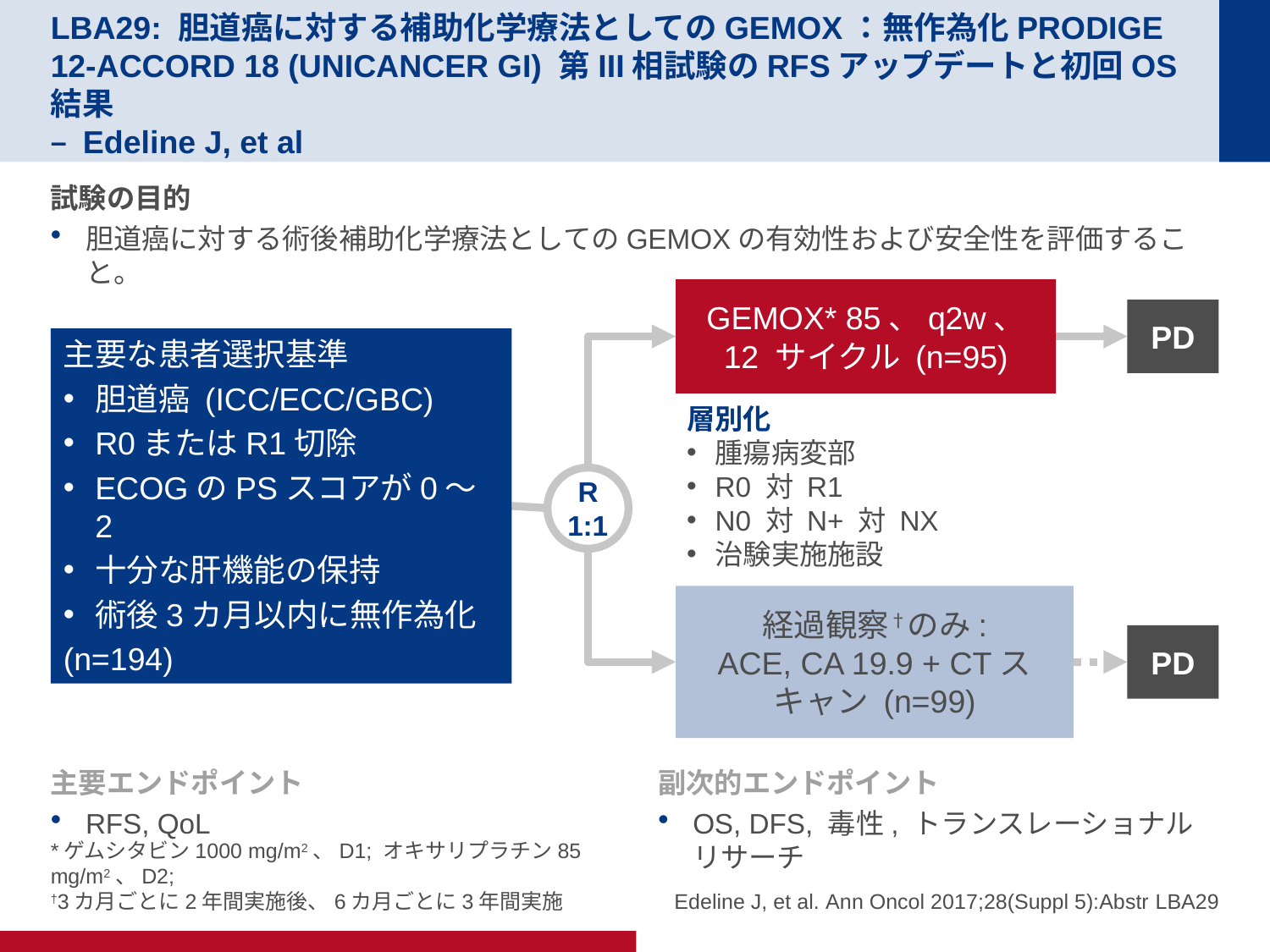

# LBA29: 胆道癌に対する補助化学療法としてのGEMOX：無作為化PRODIGE 12-ACCORD 18 (UNICANCER GI) 第III相試験のRFSアップデートと初回OS結果 – Edeline J, et al
試験の目的
胆道癌に対する術後補助化学療法としてのGEMOXの有効性および安全性を評価すること。

GEMOX* 85、q2w、
12 サイクル (n=95)
PD
主要な患者選択基準
胆道癌 (ICC/ECC/GBC)
R0またはR1切除
ECOGのPSスコアが0～2
十分な肝機能の保持
術後3カ月以内に無作為化
(n=194)
層別化
腫瘍病変部
R0 対 R1
N0 対 N+ 対 NX
治験実施施設
R
1:1
経過観察†のみ:
ACE, CA 19.9 + CTスキャン (n=99)
PD
主要エンドポイント
RFS, QoL
副次的エンドポイント
OS, DFS, 毒性, トランスレーショナルリサーチ
*ゲムシタビン1000 mg/m2、D1; オキサリプラチン85 mg/m2、D2;
†3カ月ごとに2年間実施後、6カ月ごとに3年間実施
Edeline J, et al. Ann Oncol 2017;28(Suppl 5):Abstr LBA29